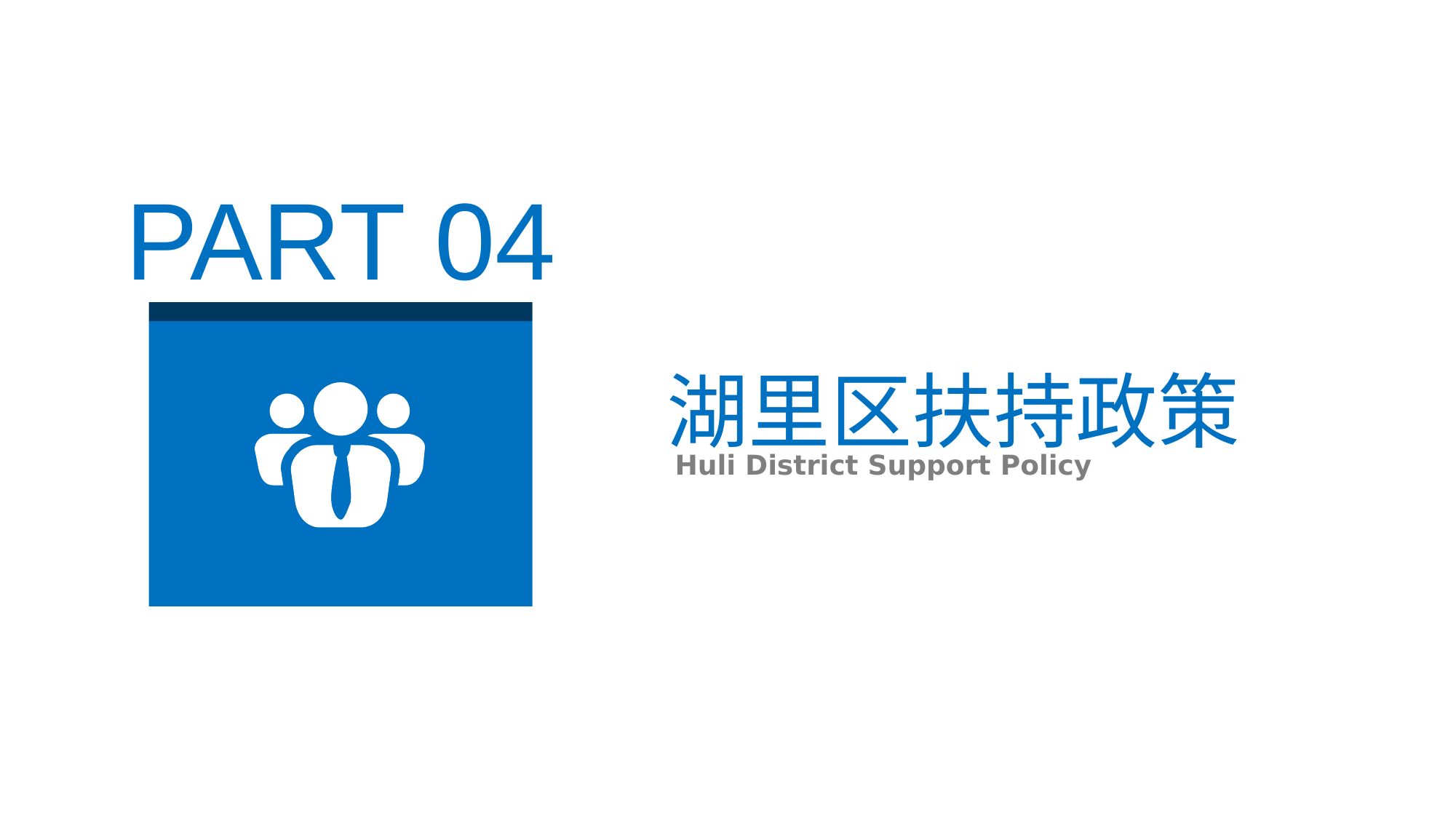

PART 04

湖里区扶持政策

Huli District Support Policy